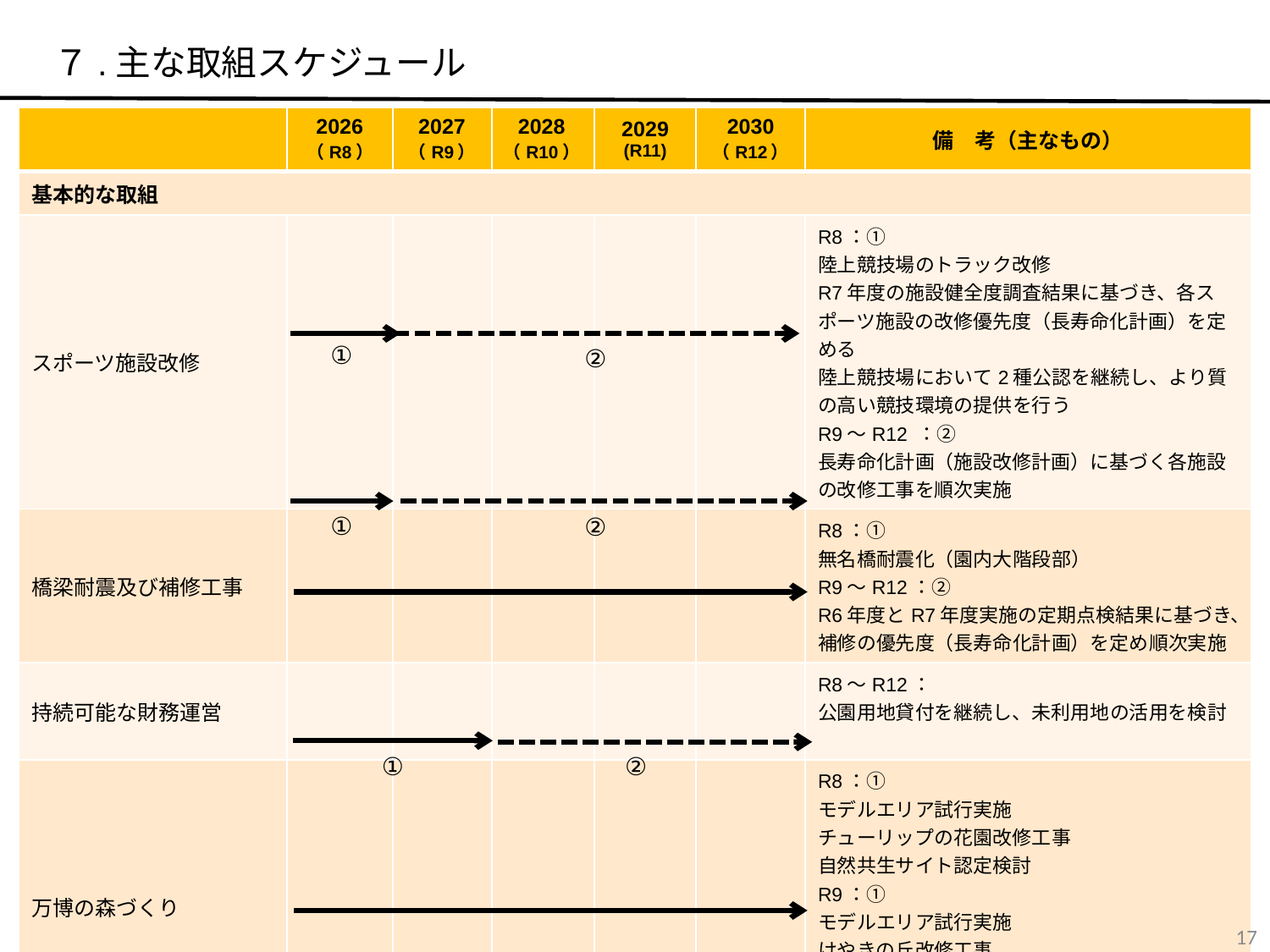

７.主な取組スケジュール
|  | 2026 （R8） | 2027 （R9） | 2028 （R10） | 2029 (R11) | 2030 （R12） | 備　考（主なもの） |
| --- | --- | --- | --- | --- | --- | --- |
| 基本的な取組 |  |  |  |  |  |  |
| スポーツ施設改修 |  |  |  |  |  | R8：① 陸上競技場のトラック改修 R7年度の施設健全度調査結果に基づき、各スポーツ施設の改修優先度（長寿命化計画）を定める 陸上競技場において2種公認を継続し、より質の高い競技環境の提供を行う R9～R12 ：② 長寿命化計画（施設改修計画）に基づく各施設の改修工事を順次実施 |
| 橋梁耐震及び補修工事 |  |  |  |  |  | R8：① 無名橋耐震化（園内大階段部） R9～R12：② R6年度とR7年度実施の定期点検結果に基づき、補修の優先度（長寿命化計画）を定め順次実施 |
| 持続可能な財務運営 |  |  |  |  |  | R8～R12： 公園用地貸付を継続し、未利用地の活用を検討 |
| 万博の森づくり |  |  |  |  |  | R8：① モデルエリア試行実施 チューリップの花園改修工事 自然共生サイト認定検討 R9：① モデルエリア試行実施 けやきの丘改修工事 R10～12：② モデルエリア試行実施 森づくりアクションプラン策定 |
| 万博記念公園 駅前周辺地区活性化事業 |  |  |  |  |  | R8　 ：アリーナ等の建設及び交通環境整備に関する 　　　　　工事に着手 Ｒ12：アリーナ（第１期）開業 |
①
②
①
②
①
②
17